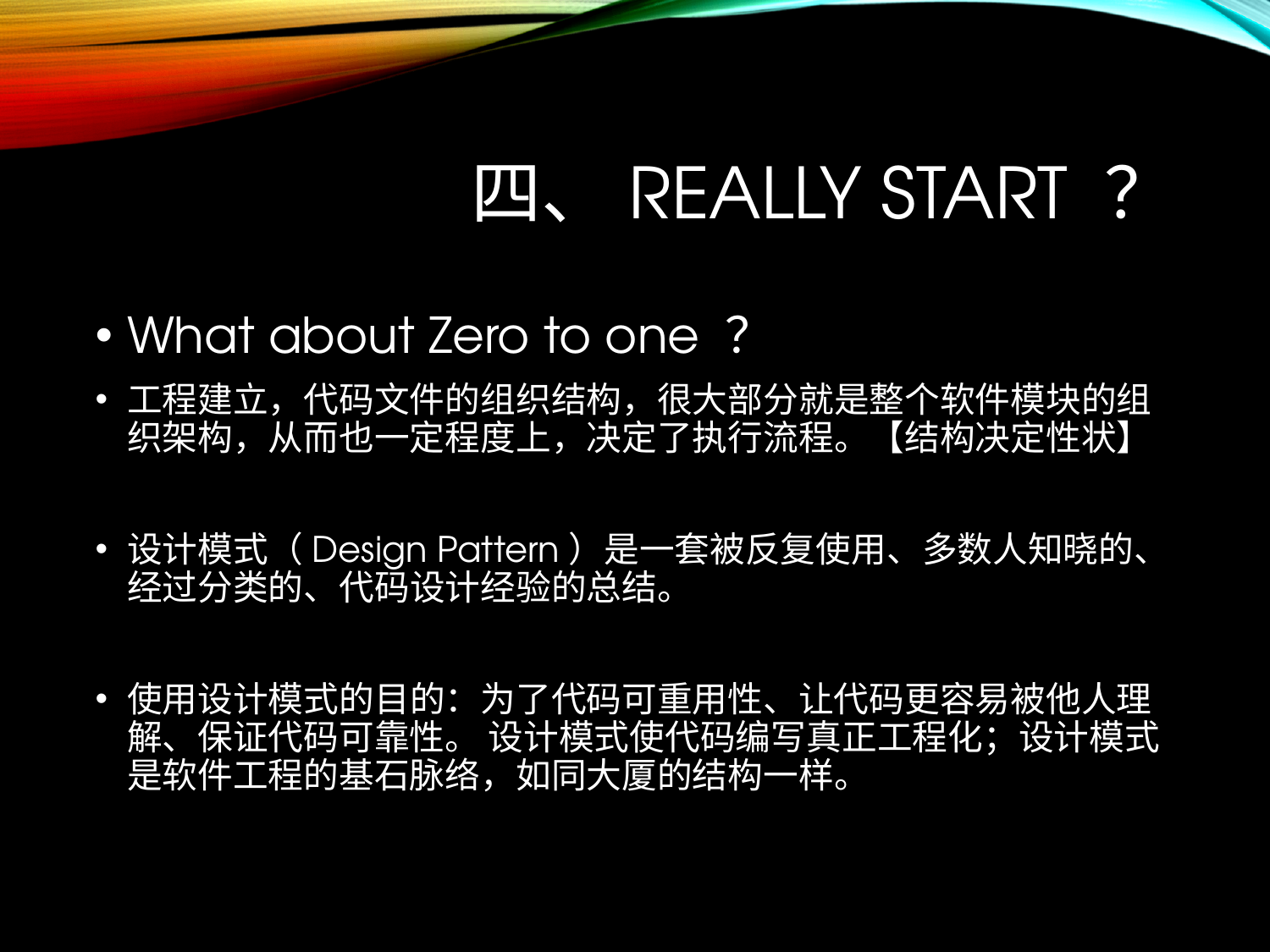

# 四、Really Start ？
What about Zero to one ？
工程建立，代码文件的组织结构，很大部分就是整个软件模块的组织架构，从而也一定程度上，决定了执行流程。【结构决定性状】

设计模式（Design Pattern）是一套被反复使用、多数人知晓的、经过分类的、代码设计经验的总结。

使用设计模式的目的：为了代码可重用性、让代码更容易被他人理解、保证代码可靠性。 设计模式使代码编写真正工程化；设计模式是软件工程的基石脉络，如同大厦的结构一样。